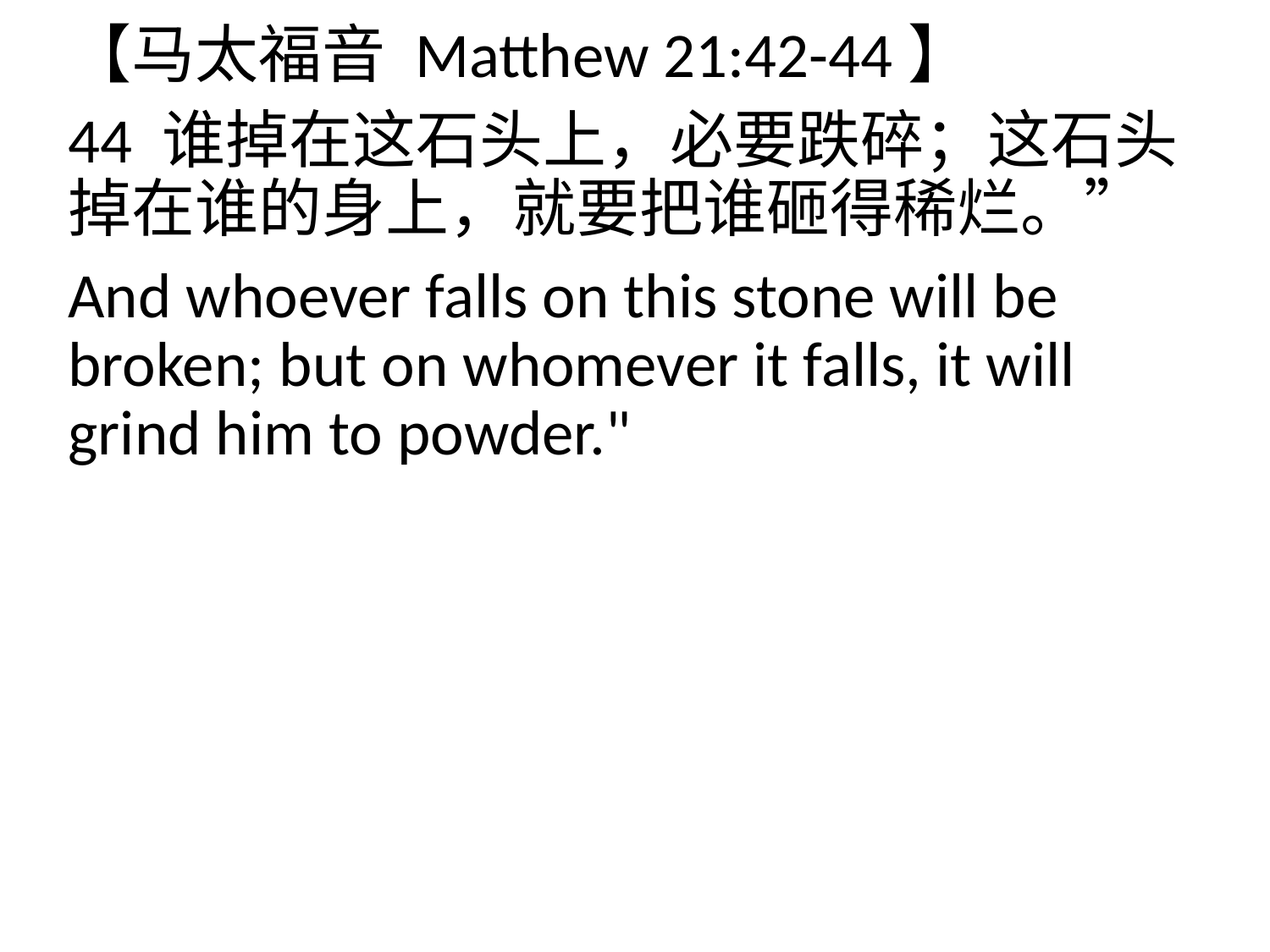

【马太福音 Matthew 21:42-44】
44 谁掉在这石头上，必要跌碎；这石头掉在谁的身上，就要把谁砸得稀烂。”
And whoever falls on this stone will be broken; but on whomever it falls, it will grind him to powder."